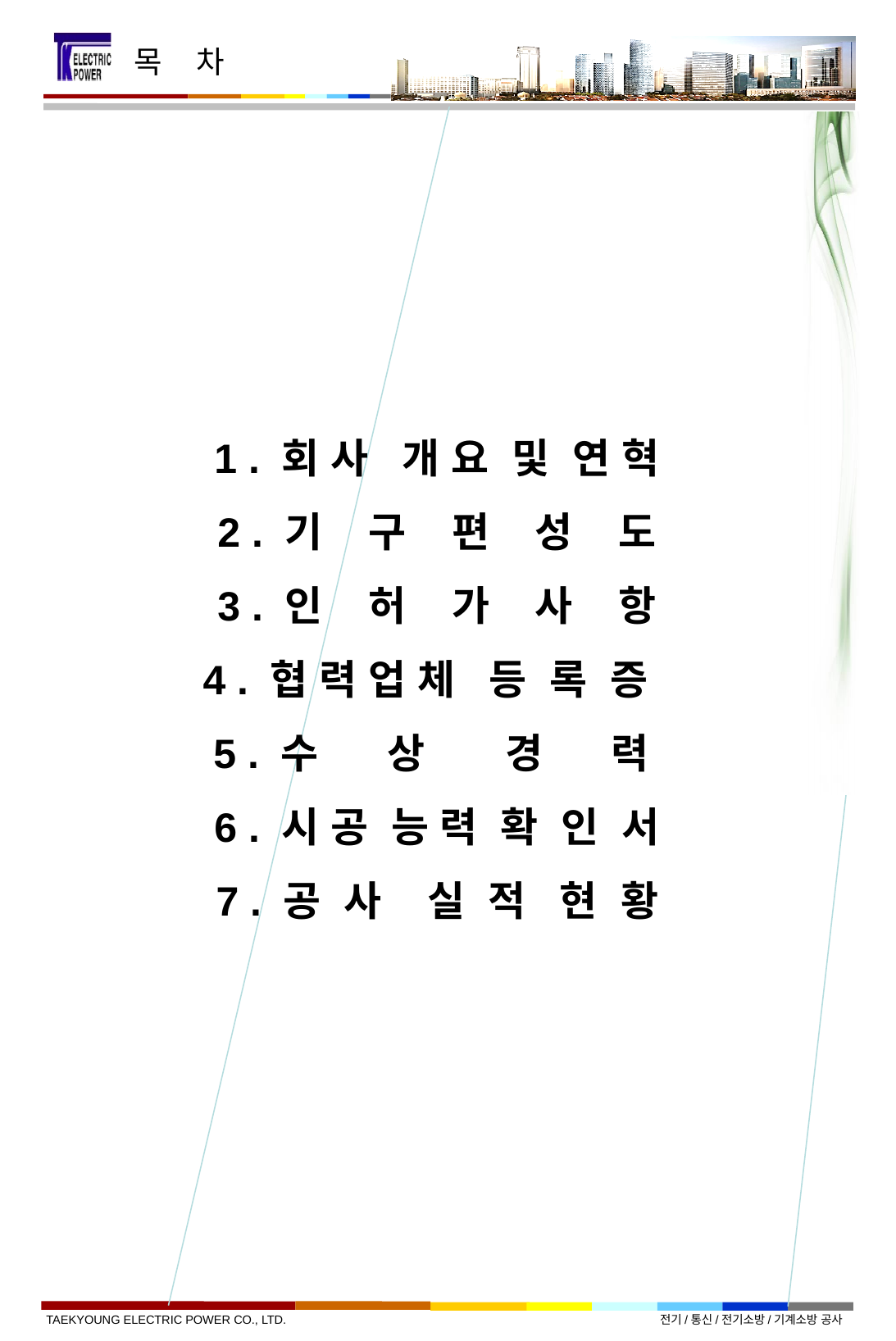

목    차
1 . 회 사   개 요  및  연 혁
2 . 기    구    편    성    도
3 . 인    허    가    사    항
4 . 협 력 업 체   등  록  증
5 . 수      상       경      력
6 . 시 공  능 력  확  인  서
7 . 공  사    실  적   현  황